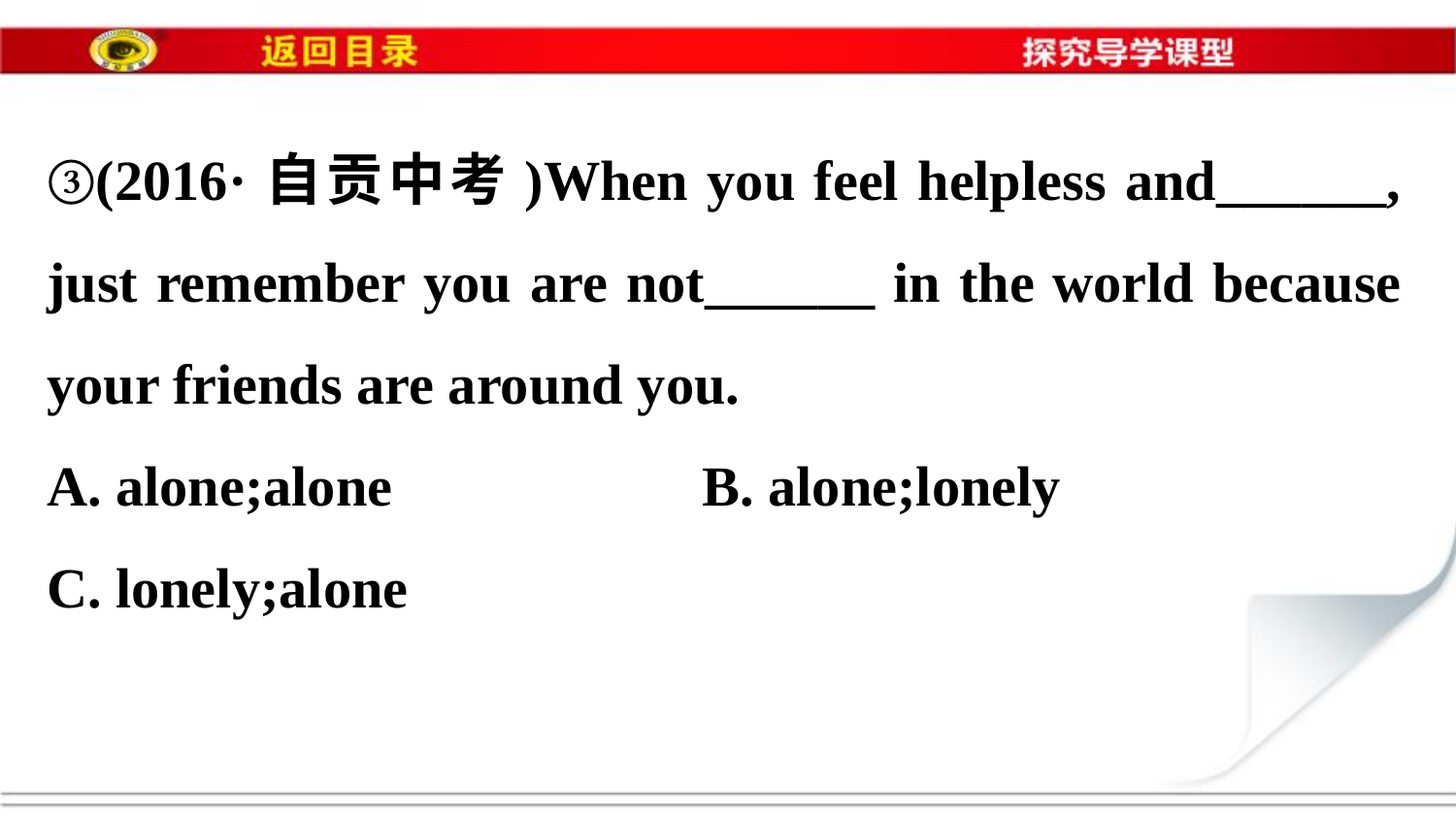

③(2016·自贡中考)When you feel helpless and______, just remember you are not______ in the world because your friends are around you.
A. alone;alone　　　　　B. alone;lonely
C. lonely;alone